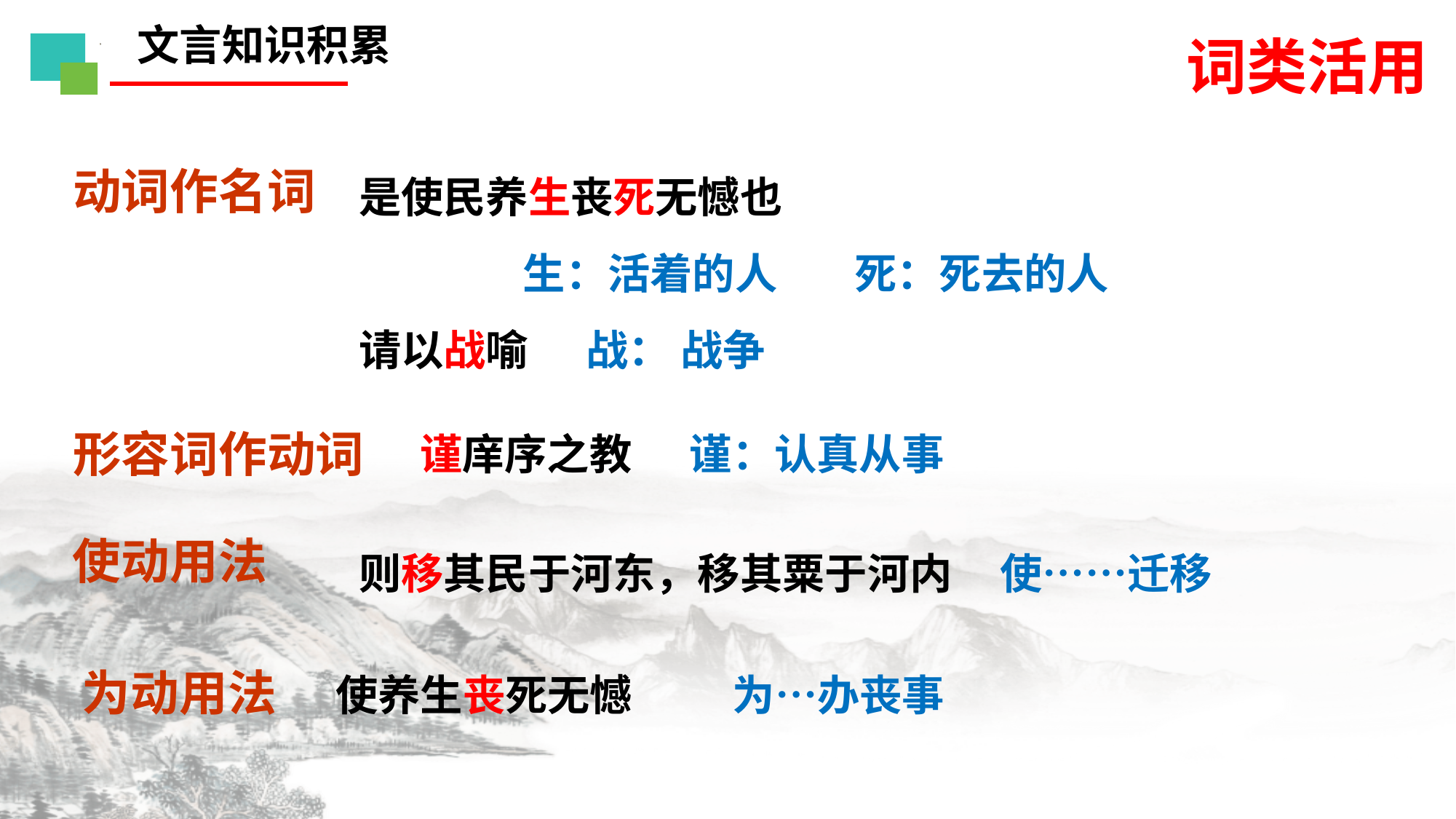

文言知识积累
词类活用

是使民养生丧死无憾也
                生：活着的人        死：死去的人
请以战喻      战： 战争
动词作名词
形容词作动词
谨庠序之教      谨：认真从事
则移其民于河东，移其粟于河内     使……迁移
使动用法
为动用法      使养生丧死无憾　      为…办丧事